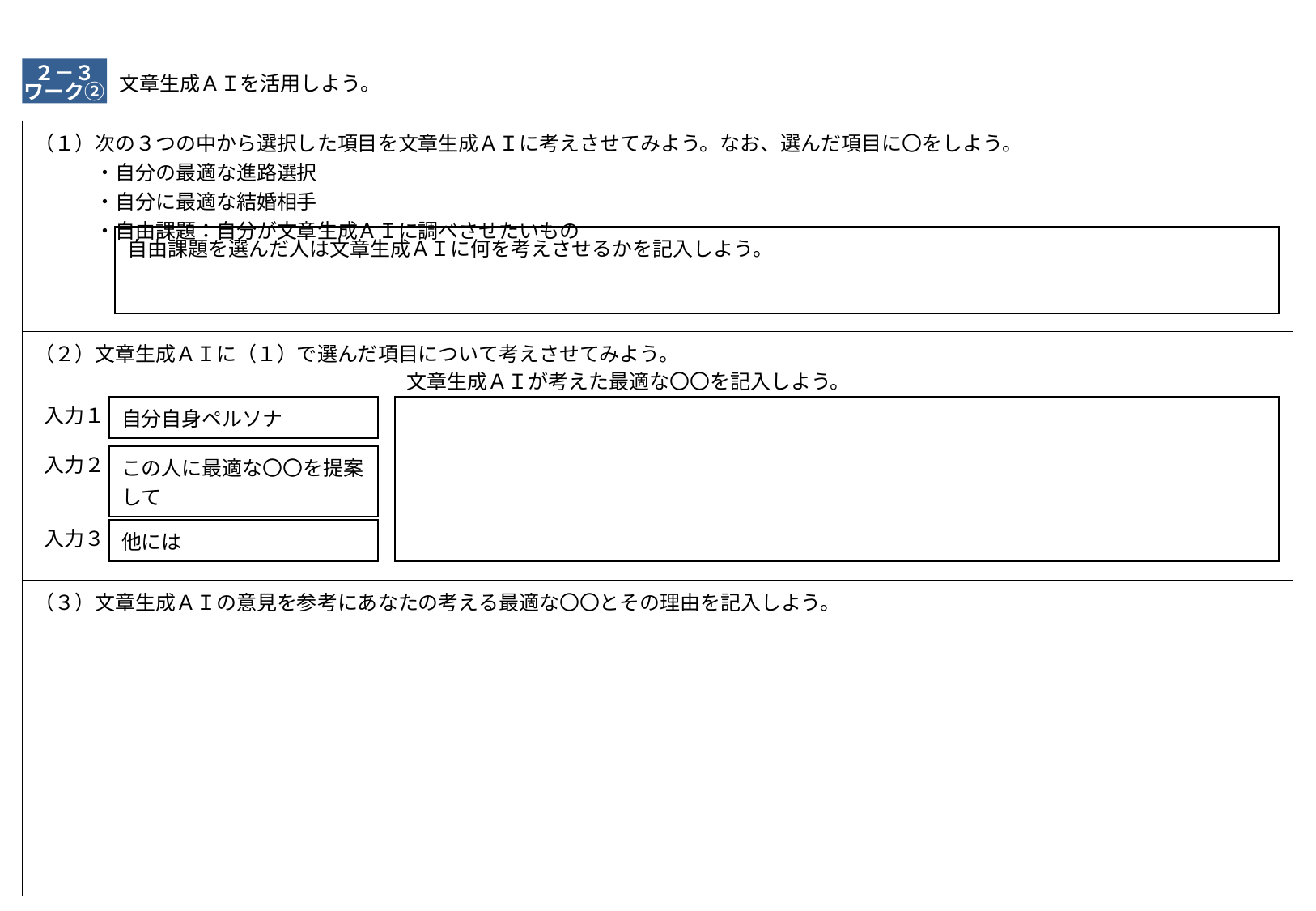

２－３
ワーク②
# 文章生成ＡＩを活用しよう。
| （１）次の３つの中から選択した項目を文章生成ＡＩに考えさせてみよう。なお、選んだ項目に〇をしよう。 　　　・自分の最適な進路選択 　　　・自分に最適な結婚相手 　　　・自由課題：自分が文章生成ＡＩに調べさせたいもの |
| --- |
| （２）文章生成ＡＩに（１）で選んだ項目について考えさせてみよう。 |
| （３）文章生成ＡＩの意見を参考にあなたの考える最適な〇〇とその理由を記入しよう。 |
| 自由課題を選んだ人は文章生成ＡＩに何を考えさせるかを記入しよう。 |
| --- |
文章生成ＡＩが考えた最適な〇〇を記入しよう。
| 自分自身ペルソナ |
| --- |
|  |
| --- |
入力１
| この人に最適な〇〇を提案して |
| --- |
入力２
| 他には |
| --- |
入力３